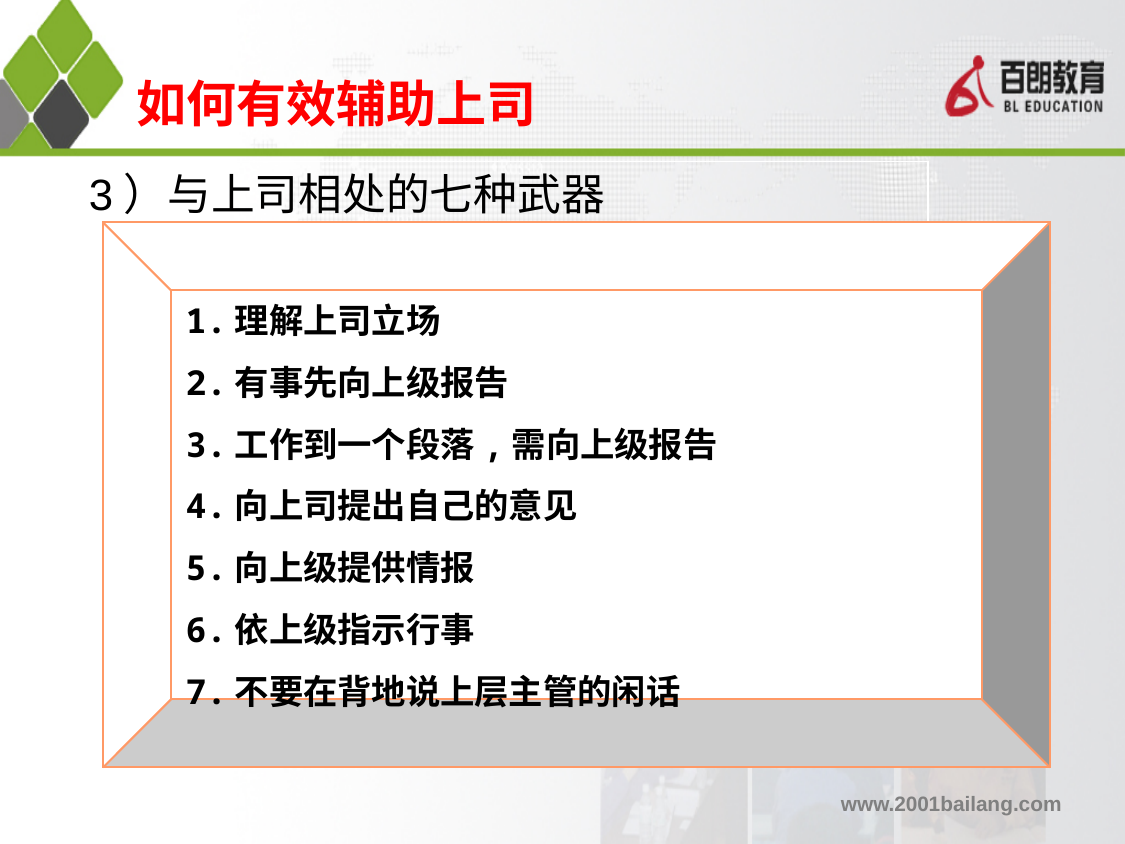

如何有效辅助上司
3）与上司相处的七种武器
1.理解上司立场
2.有事先向上级报告
3.工作到一个段落,需向上级报告
4.向上司提出自己的意见
5.向上级提供情报
6.依上级指示行事
7.不要在背地说上层主管的闲话
不是打小报告